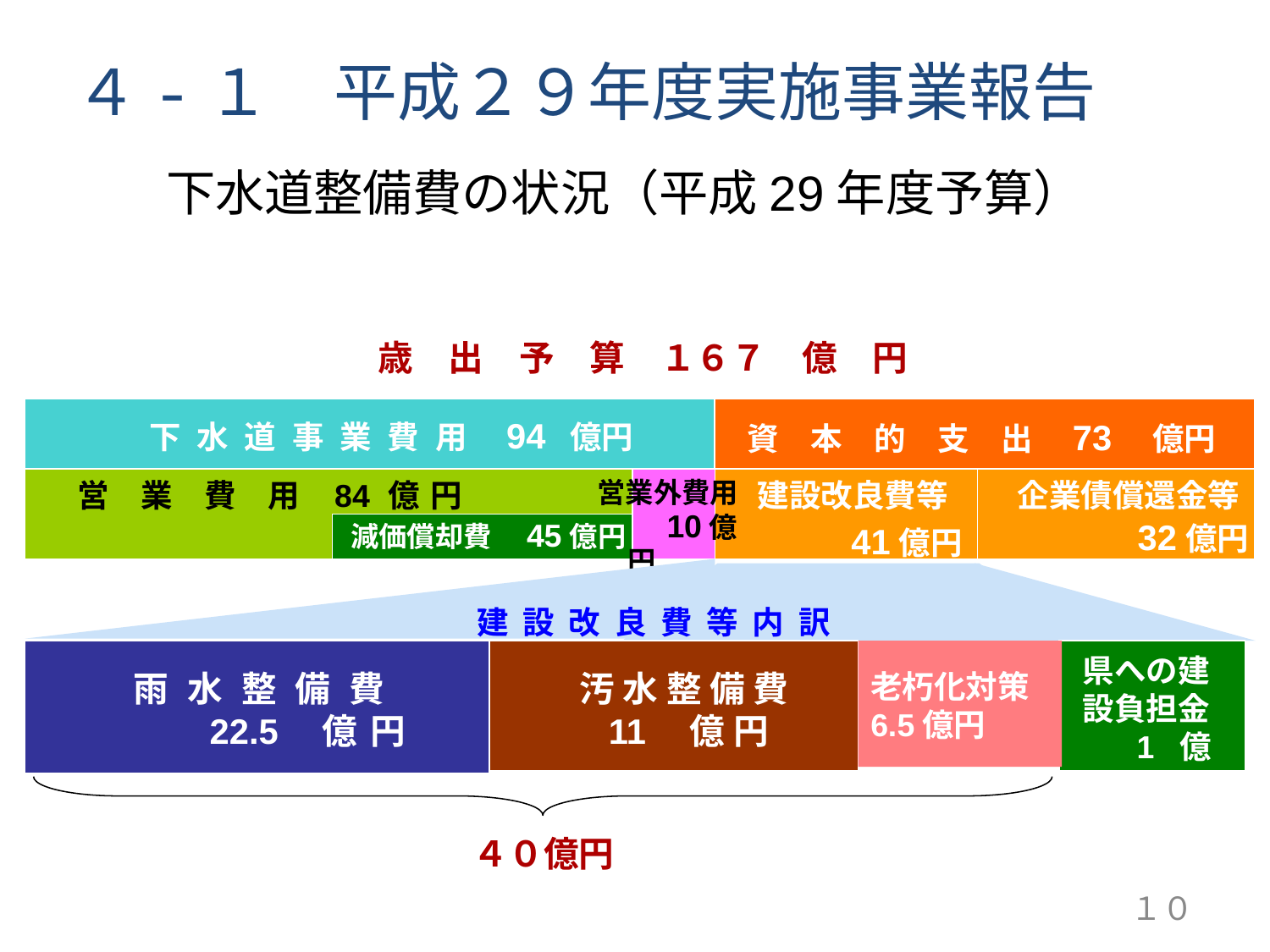

４-１　平成２９年度実施事業報告
 下水道整備費の状況（平成29年度予算）

歳　出　予　算　１６７　億　円

下　水　道　事　業　費　用　94　億円
資　本　的　支　出　73　億円

営　業　費　用　84　億　円
営業外費用

建設改良費等

企業債償還金等
　10億円
減価償却費　45億円
32億円
41億円

建　設　改　良　費　等　内　訳

県への建設負担金　  1  億 円
雨　 水 　整 　備 　費
   　22.5　億 　円
汚 水 整 備 費
   11　億 円
老朽化対策
6.5億円
４０億円
１０